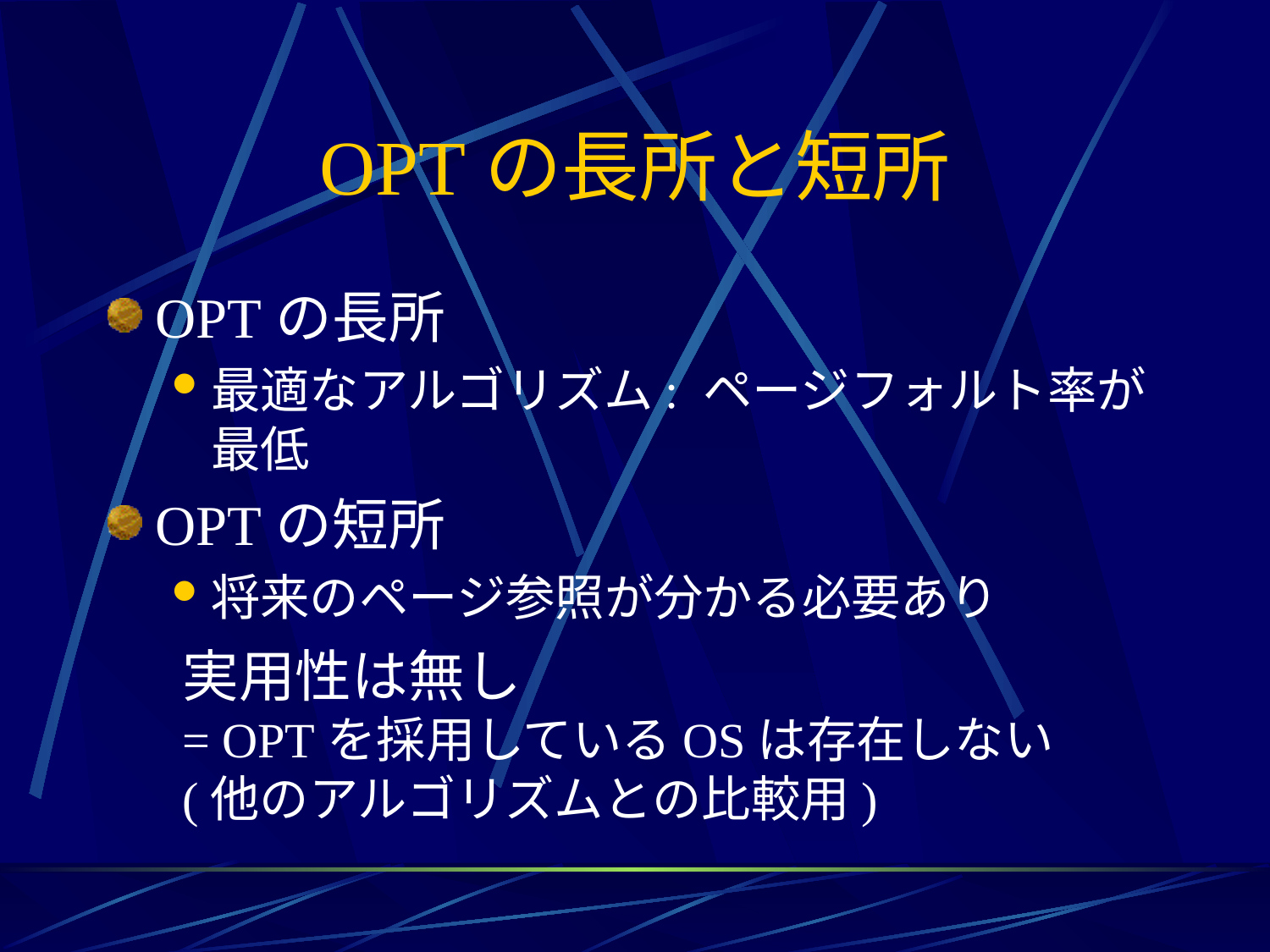

# OPTの長所と短所
OPTの長所
最適なアルゴリズム: ページフォルト率が最低
OPTの短所
将来のページ参照が分かる必要あり
実用性は無し
= OPTを採用しているOSは存在しない
(他のアルゴリズムとの比較用)